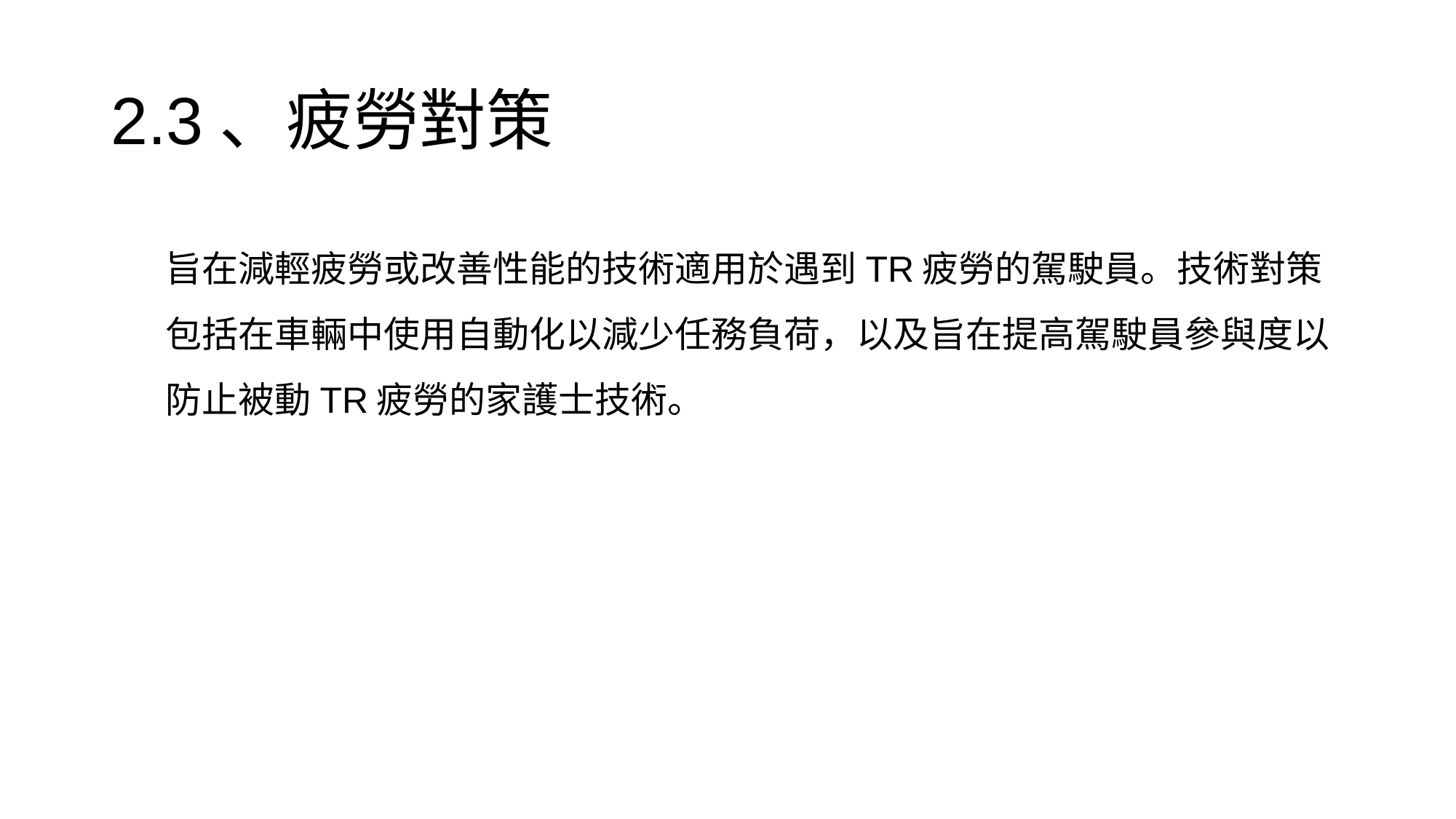

# 2.3、疲勞對策
旨在減輕疲勞或改善性能的技術適用於遇到TR疲勞的駕駛員。技術對策包括在車輛中使用自動化以減少任務負荷，以及旨在提高駕駛員參與度以防止被動TR疲勞的家護士技術。